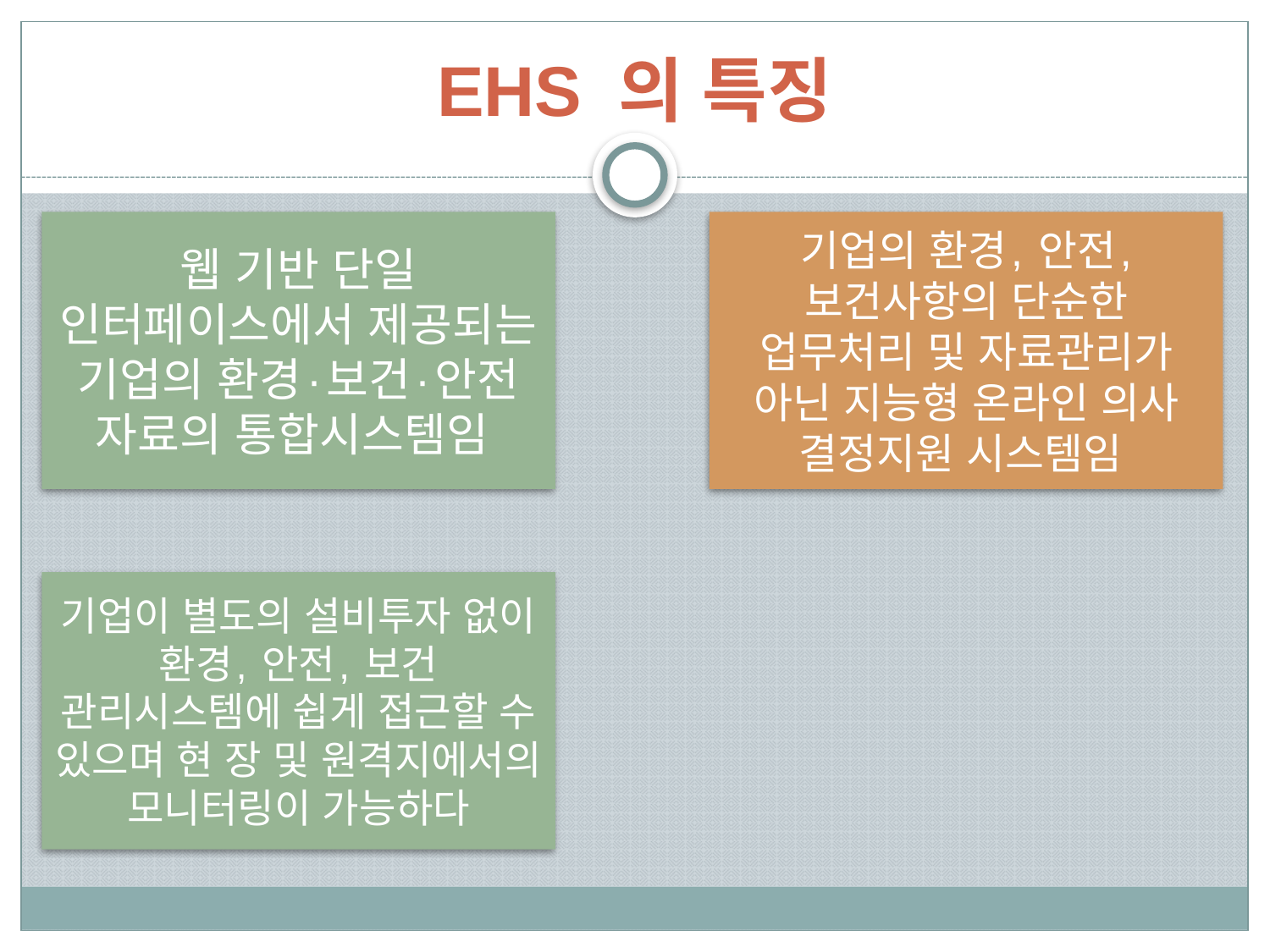

# EHS 의 특징
웹 기반 단일 인터페이스에서 제공되는 기업의 환경·보건·안전 자료의 통합시스템임
기업의 환경, 안전, 보건사항의 단순한 업무처리 및 자료관리가 아닌 지능형 온라인 의사 결정지원 시스템임
기업이 별도의 설비투자 없이 환경, 안전, 보건 관리시스템에 쉽게 접근할 수 있으며 현 장 및 원격지에서의 모니터링이 가능하다